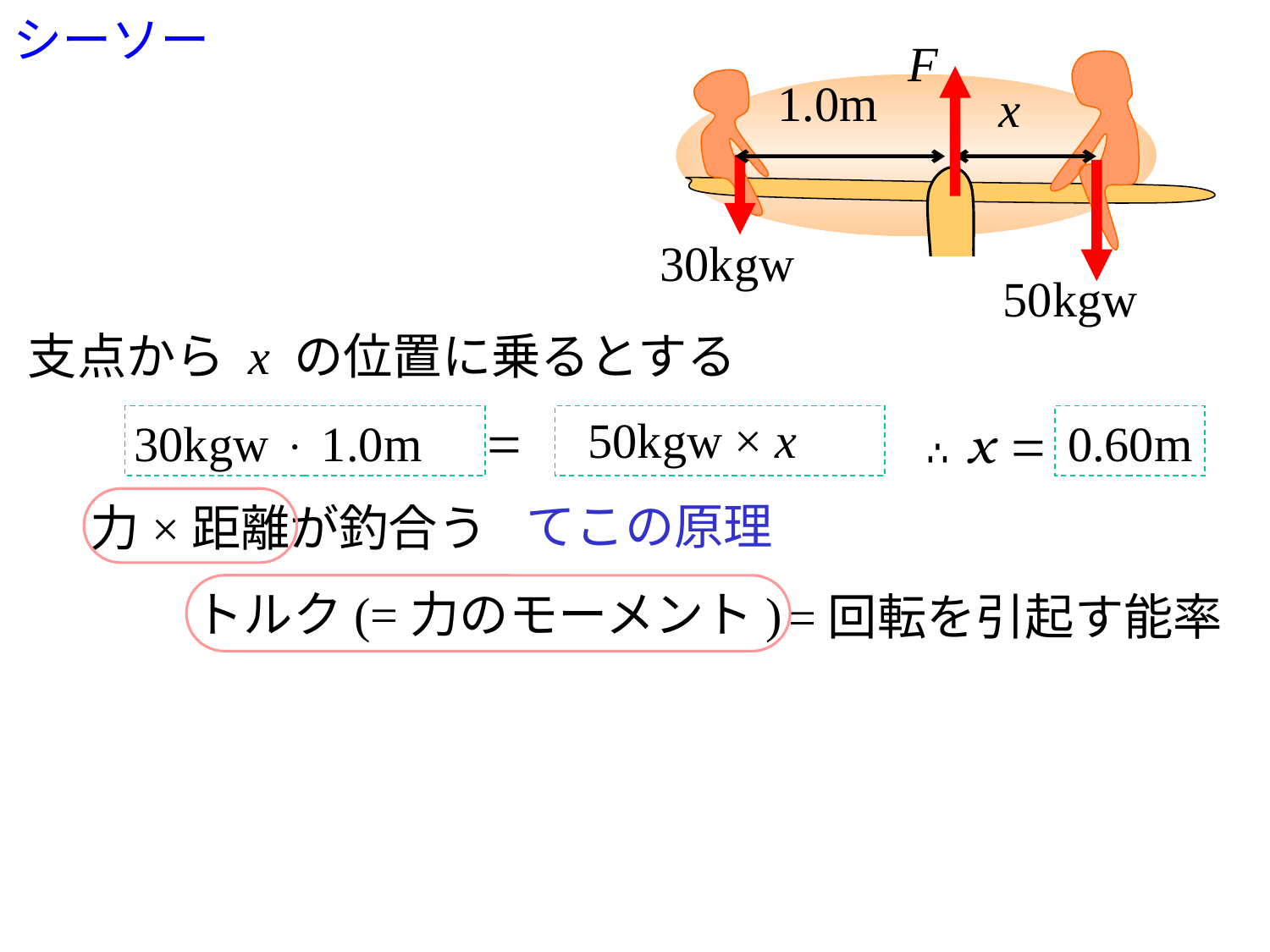

# シーソー
F

1.0m

x

30kgw
50kgw
支点から x の位置に乗るとする
50kgw × x
=
30kgw ⋅ 1.0m

0.60m
x =
∴
てこの原理

力×距離が釣合う
トルク(=力のモーメント)
=回転を引起す能率